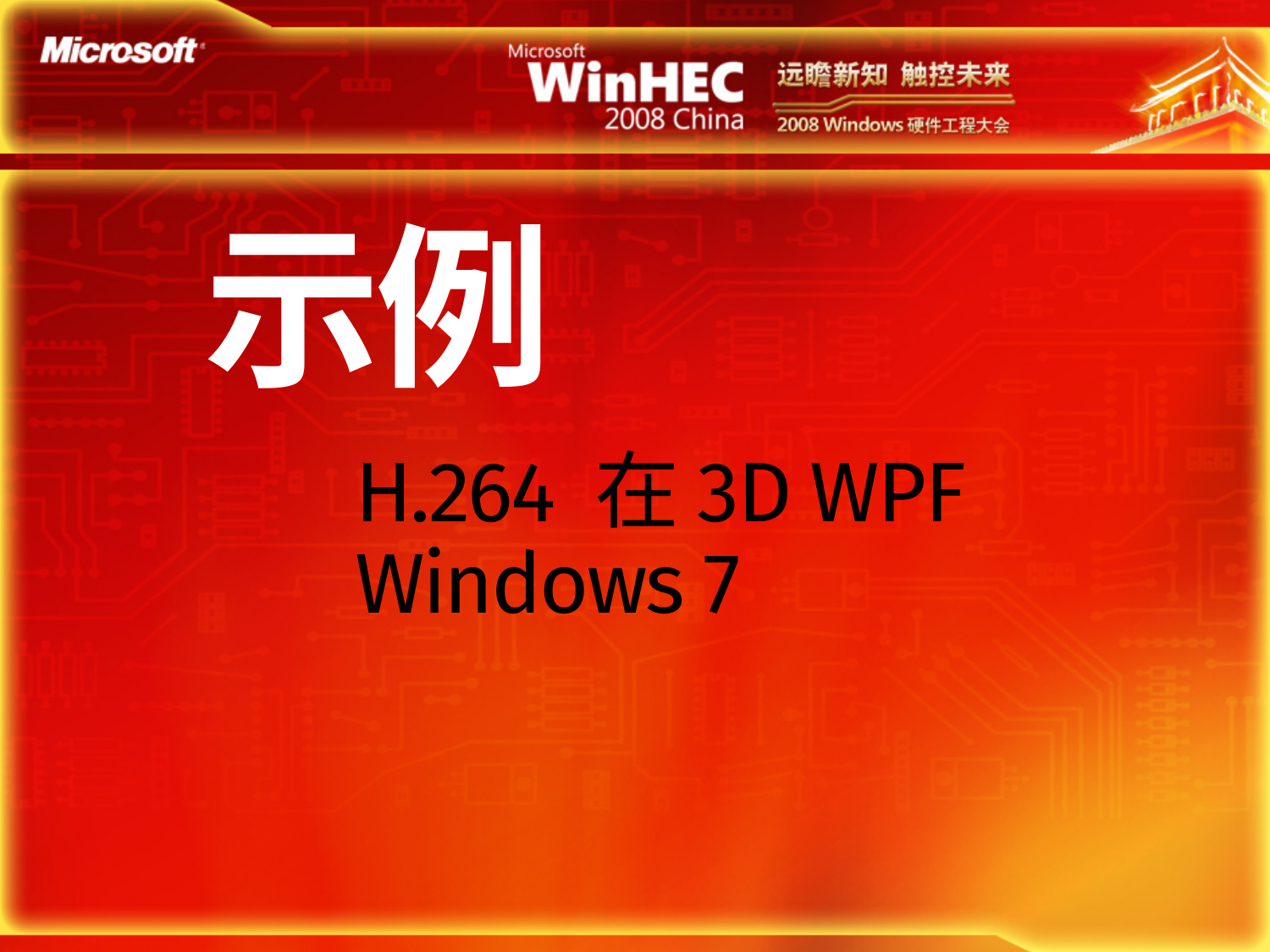

示例
# H.264 在3D WPF Windows 7